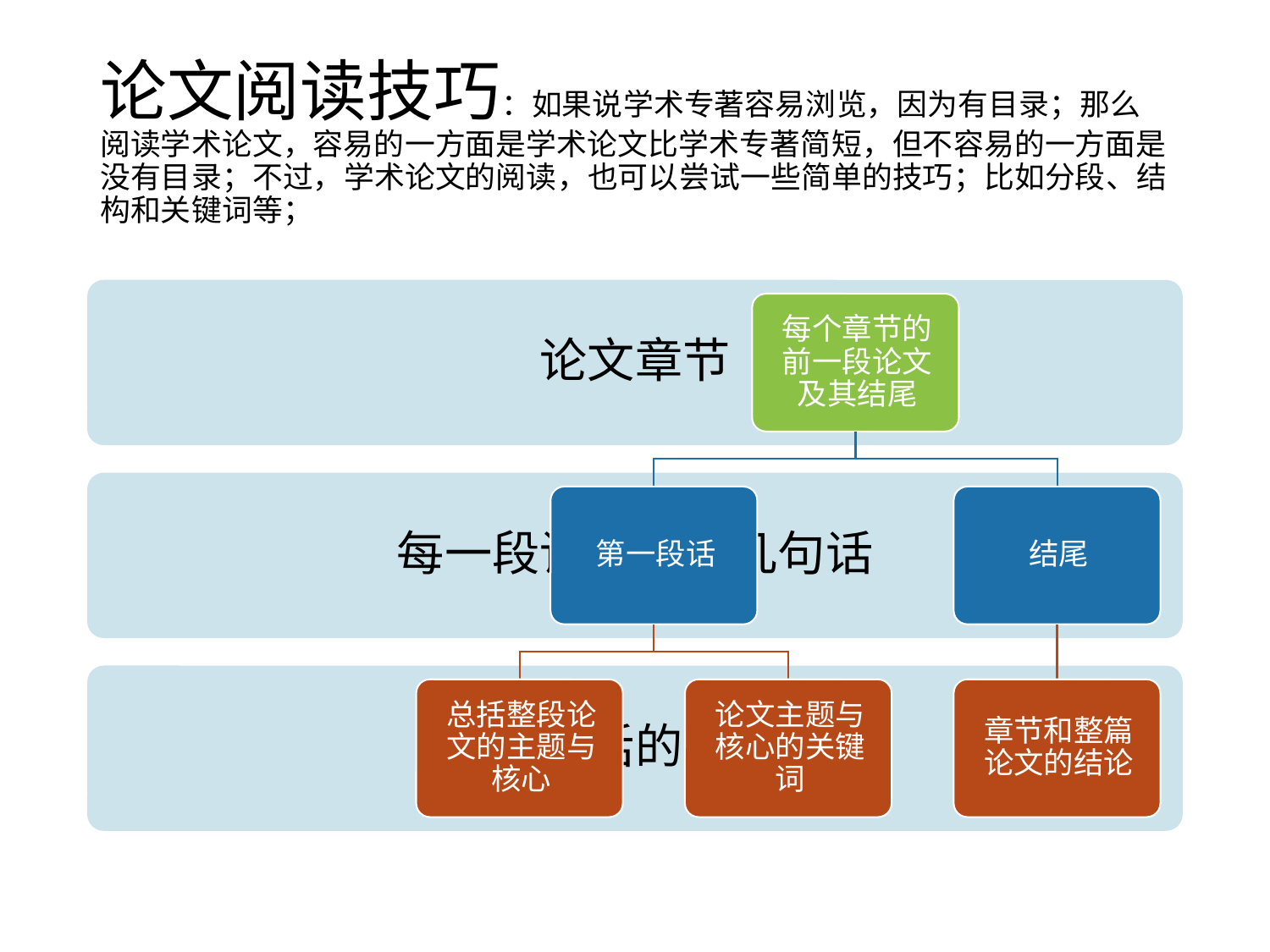

# 论文阅读技巧：如果说学术专著容易浏览，因为有目录；那么阅读学术论文，容易的一方面是学术论文比学术专著简短，但不容易的一方面是没有目录；不过，学术论文的阅读，也可以尝试一些简单的技巧；比如分段、结构和关键词等；
前几句话的关键词
每一段论文的前几句话
论文章节
每个章节的前一段论文及其结尾
第一段话
总括整段论文的主题与核心
论文主题与核心的关键词
结尾
章节和整篇论文的结论